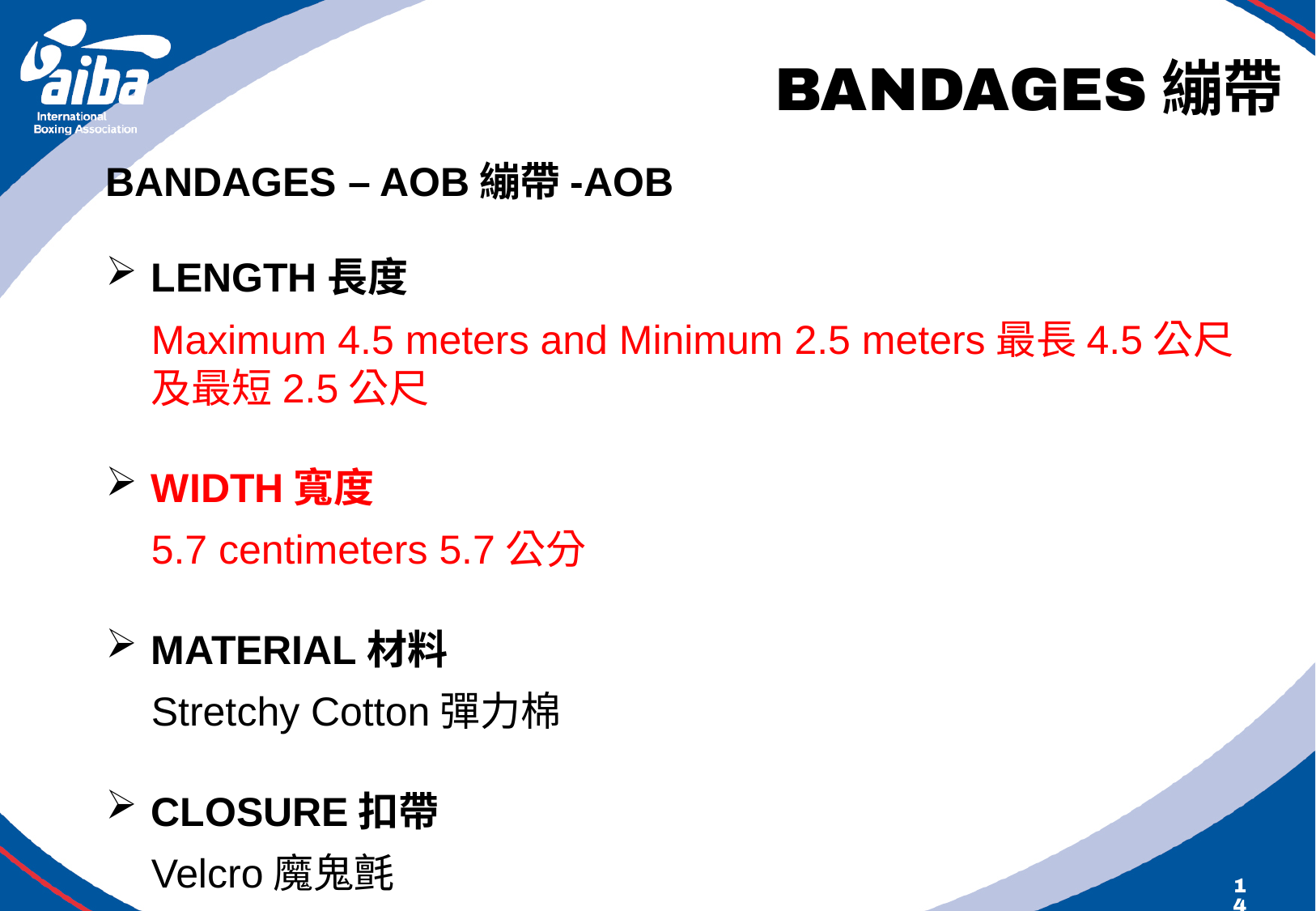

# BANDAGES繃帶
BANDAGES – AOB繃帶-AOB

LENGTH長度
	Maximum 4.5 meters and Minimum 2.5 meters最長4.5公尺及最短2.5公尺

WIDTH寬度
	5.7 centimeters 5.7公分

MATERIAL材料
	Stretchy Cotton彈力棉

CLOSURE扣帶
	Velcro魔鬼氈

143